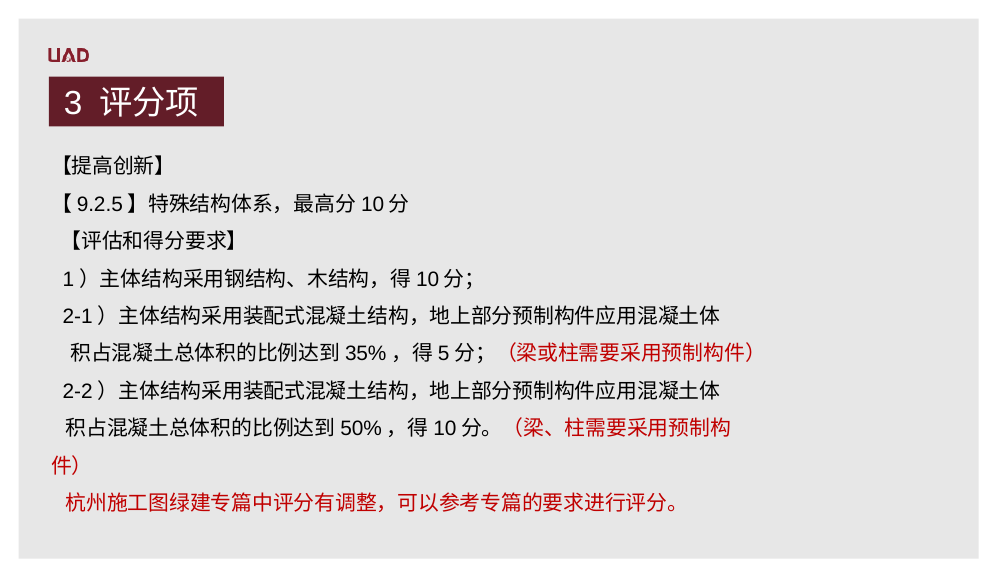

3 评分项
【提高创新】
【9.2.5】特殊结构体系，最高分10分
 【评估和得分要求】
  1）主体结构采用钢结构、木结构，得10分；
  2-1）主体结构采用装配式混凝土结构，地上部分预制构件应用混凝土体
   积占混凝土总体积的比例达到35%，得5分；（梁或柱需要采用预制构件）
  2-2）主体结构采用装配式混凝土结构，地上部分预制构件应用混凝土体
  积占混凝土总体积的比例达到50%，得10分。（梁、柱需要采用预制构件）
  杭州施工图绿建专篇中评分有调整，可以参考专篇的要求进行评分。